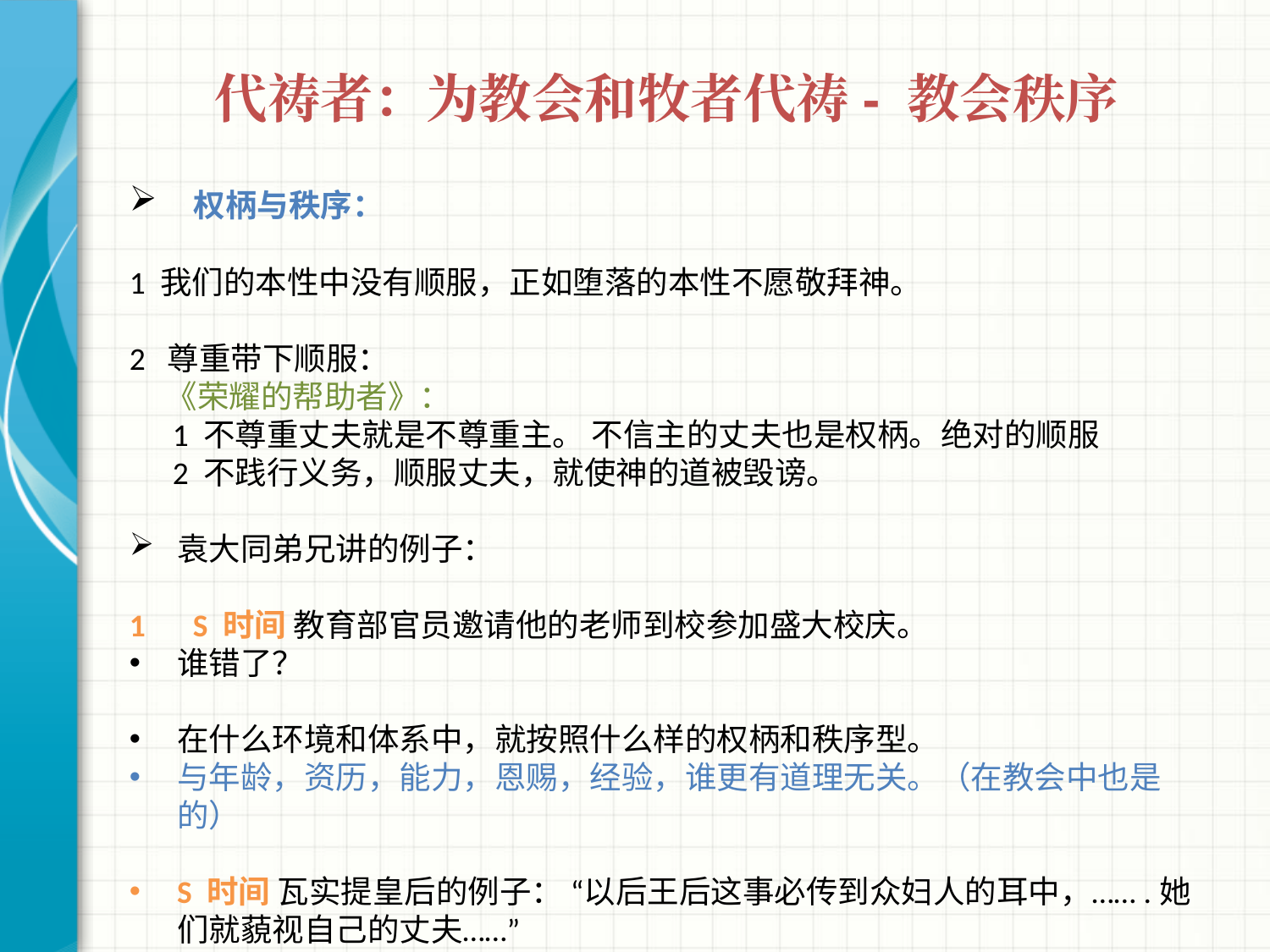

# 代祷者：为教会和牧者代祷- 教会秩序

 权柄与秩序：

1 我们的本性中没有顺服，正如堕落的本性不愿敬拜神。

2  尊重带下顺服：
    《荣耀的帮助者》：
      1 不尊重丈夫就是不尊重主。 不信主的丈夫也是权柄。绝对的顺服
      2 不践行义务，顺服丈夫，就使神的道被毁谤。

袁大同弟兄讲的例子：

S 时间 教育部官员邀请他的老师到校参加盛大校庆。
谁错了？

在什么环境和体系中，就按照什么样的权柄和秩序型。
与年龄，资历，能力，恩赐，经验，谁更有道理无关。（在教会中也是的）

S 时间 瓦实提皇后的例子： “以后王后这事必传到众妇人的耳中，…….她们就藐视自己的丈夫……”